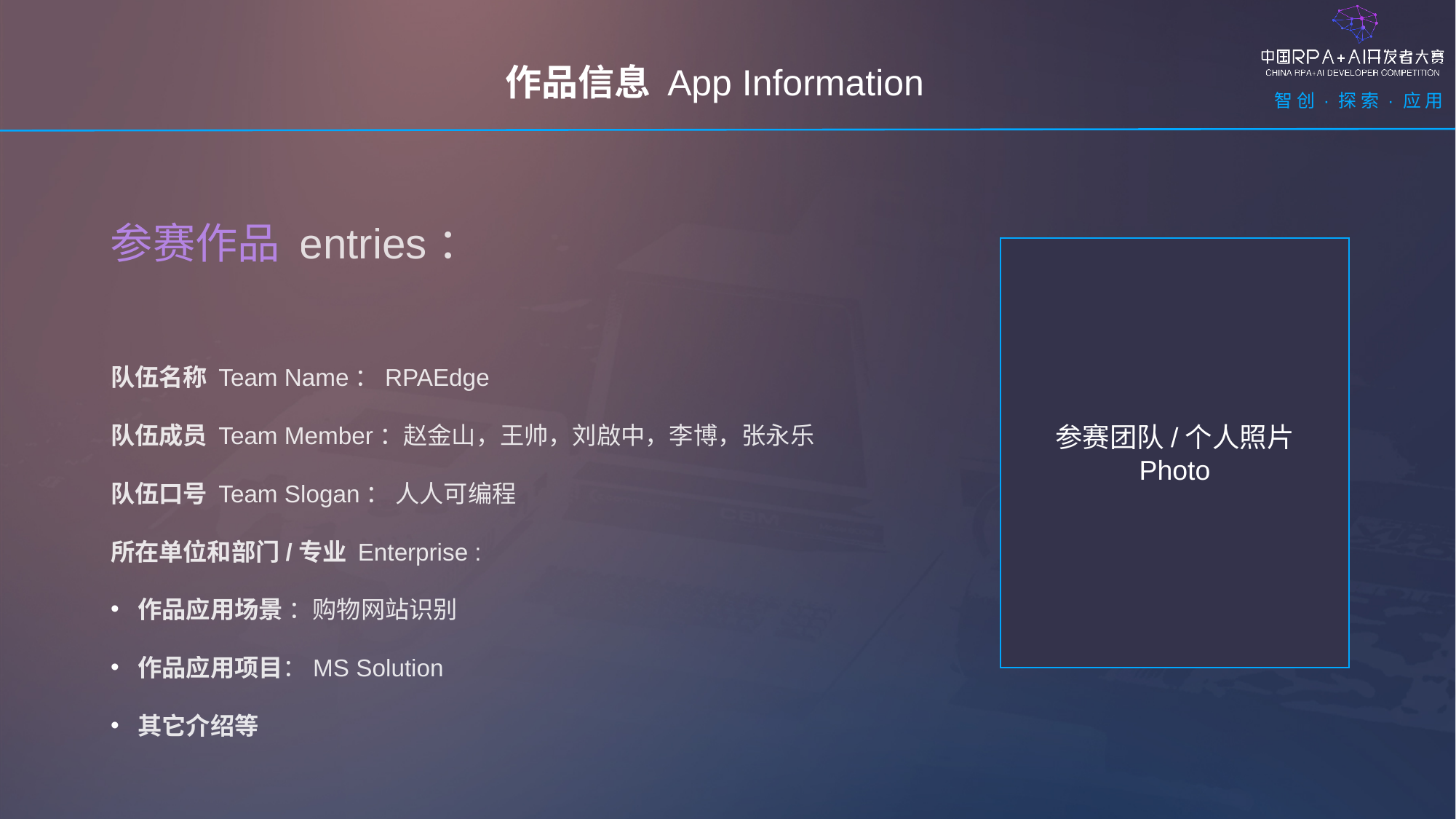

作品信息 App Information
参赛作品 entries：
参赛团队/个人照片
Photo
队伍名称 Team Name：RPAEdge
队伍成员 Team Member：赵金山，王帅，刘啟中，李博，张永乐
队伍口号 Team Slogan： 人人可编程
所在单位和部门/专业 Enterprise :
作品应用场景 ：购物网站识别
作品应用项目：MS Solution
其它介绍等